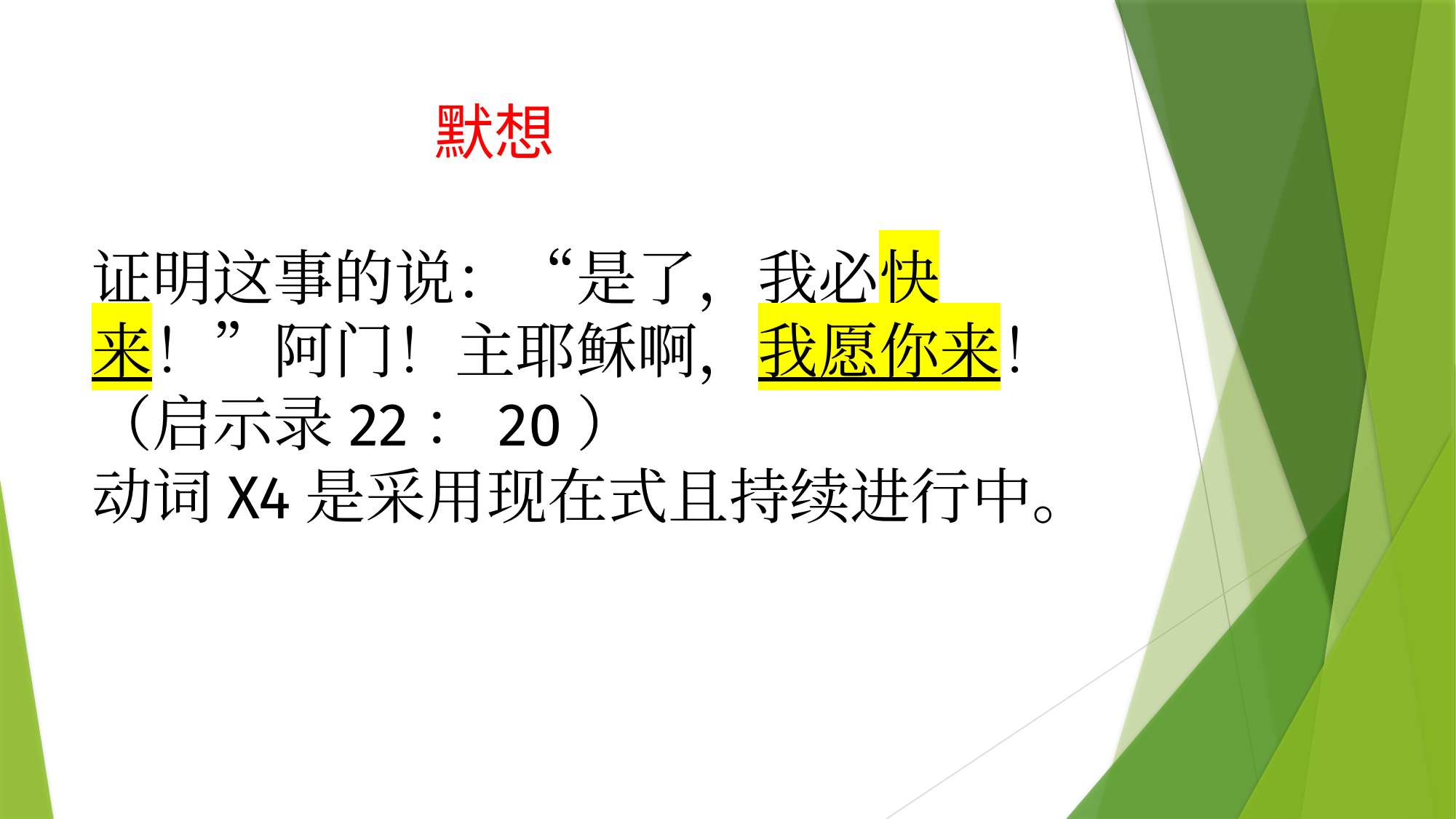

# 默想 证明这事的说：“是了，我必快来！”阿门！主耶稣啊，我愿你来！（启示录22：20） 动词X4是采用现在式且持续进行中。